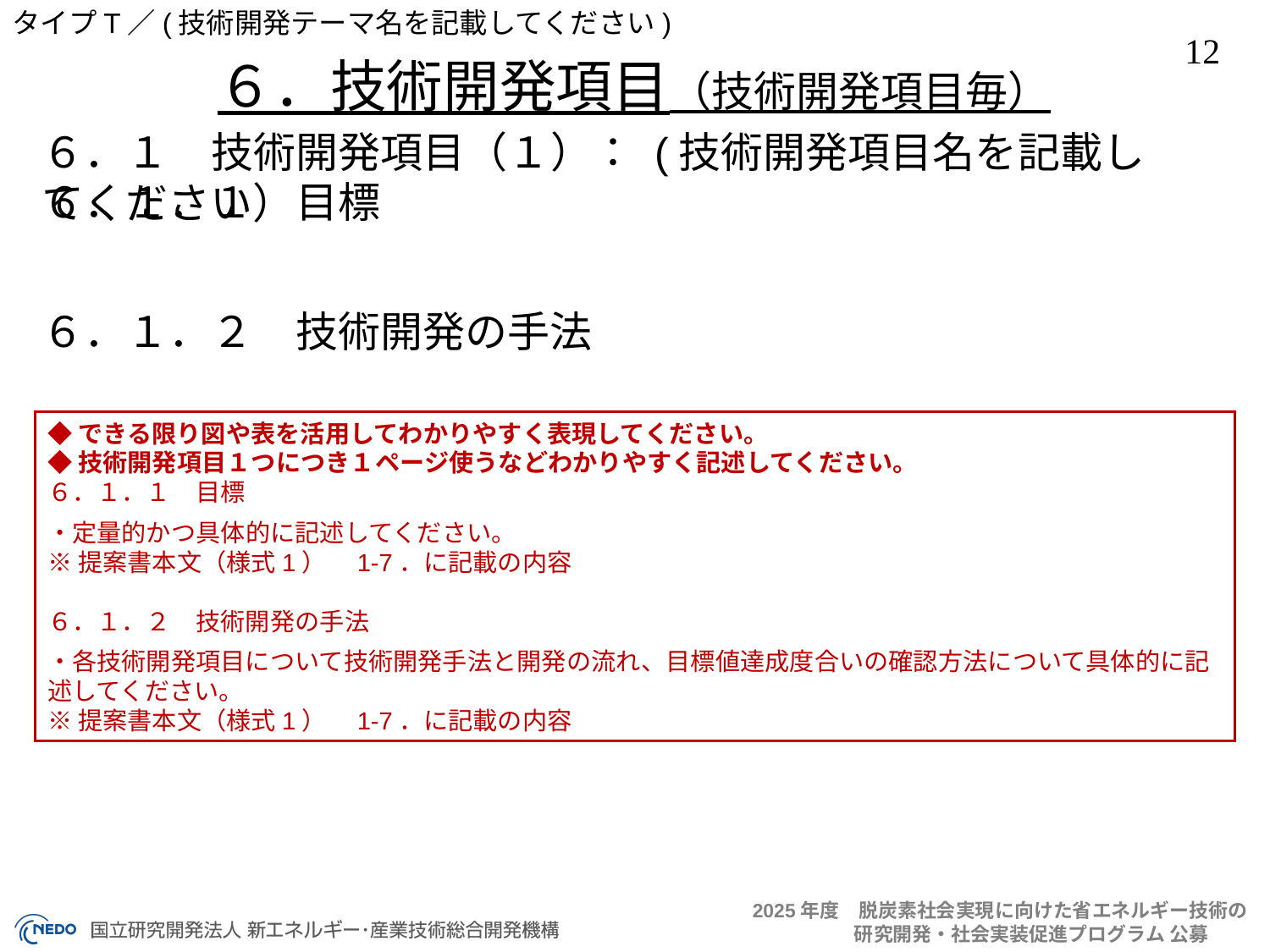

６．技術開発項目（技術開発項目毎）
６．１　技術開発項目（１）： (技術開発項目名を記載してください）
６．１．１　目標

６．１．２　技術開発の手法

◆できる限り図や表を活用してわかりやすく表現してください。
◆技術開発項目１つにつき１ページ使うなどわかりやすく記述してください。
６．１．１　目標
・定量的かつ具体的に記述してください。
※提案書本文（様式1）　1-7．に記載の内容

６．１．２　技術開発の手法
・各技術開発項目について技術開発手法と開発の流れ、目標値達成度合いの確認方法について具体的に記述してください。
※提案書本文（様式1）　1-7．に記載の内容